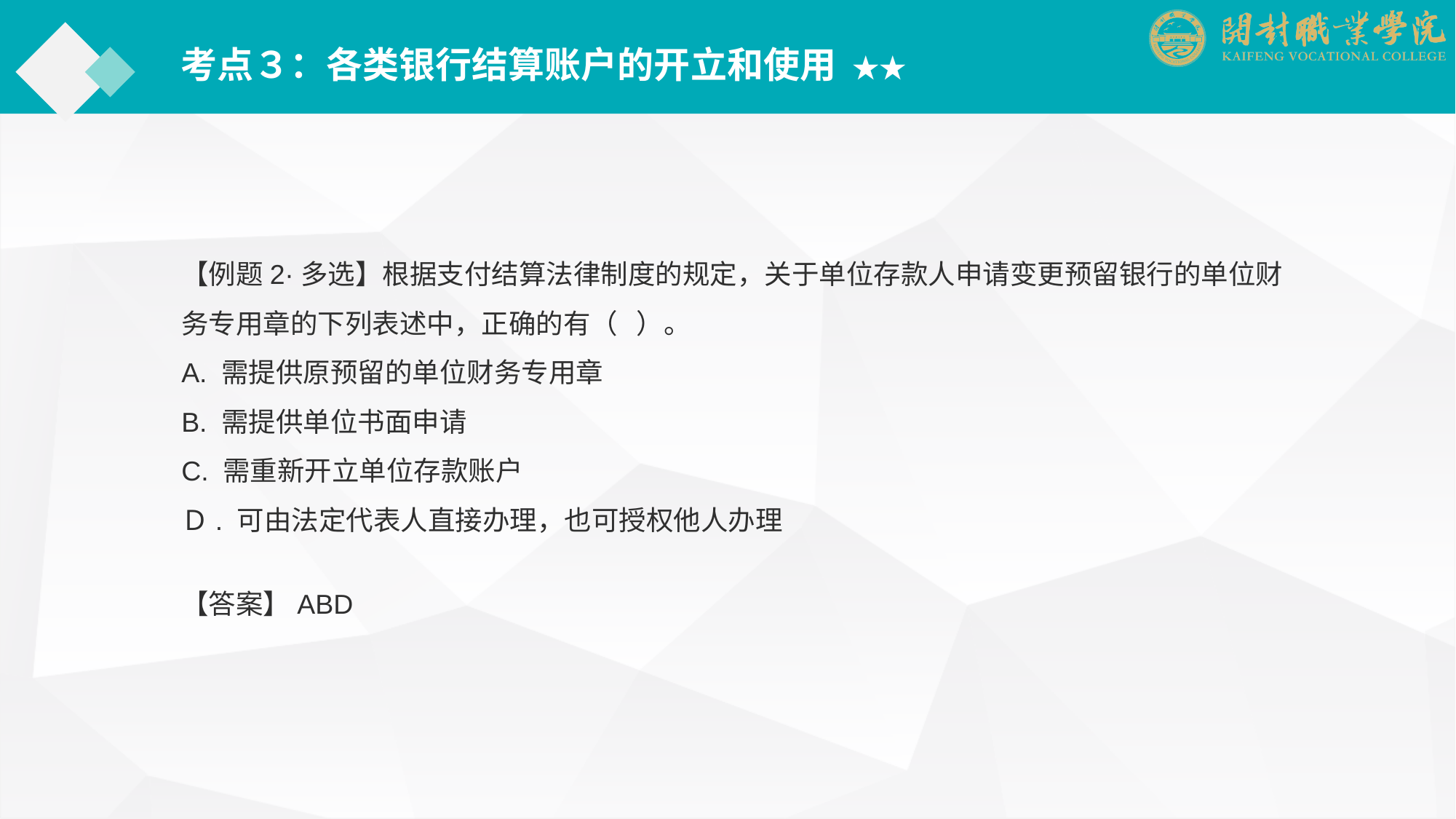

考点３：各类银行结算账户的开立和使用  ★★
【例题2·多选】根据支付结算法律制度的规定，关于单位存款人申请变更预留银行的单位财务专用章的下列表述中，正确的有（   ）。
A. 需提供原预留的单位财务专用章
B. 需提供单位书面申请
C. 需重新开立单位存款账户
Ｄ. 可由法定代表人直接办理，也可授权他人办理
【答案】ABD